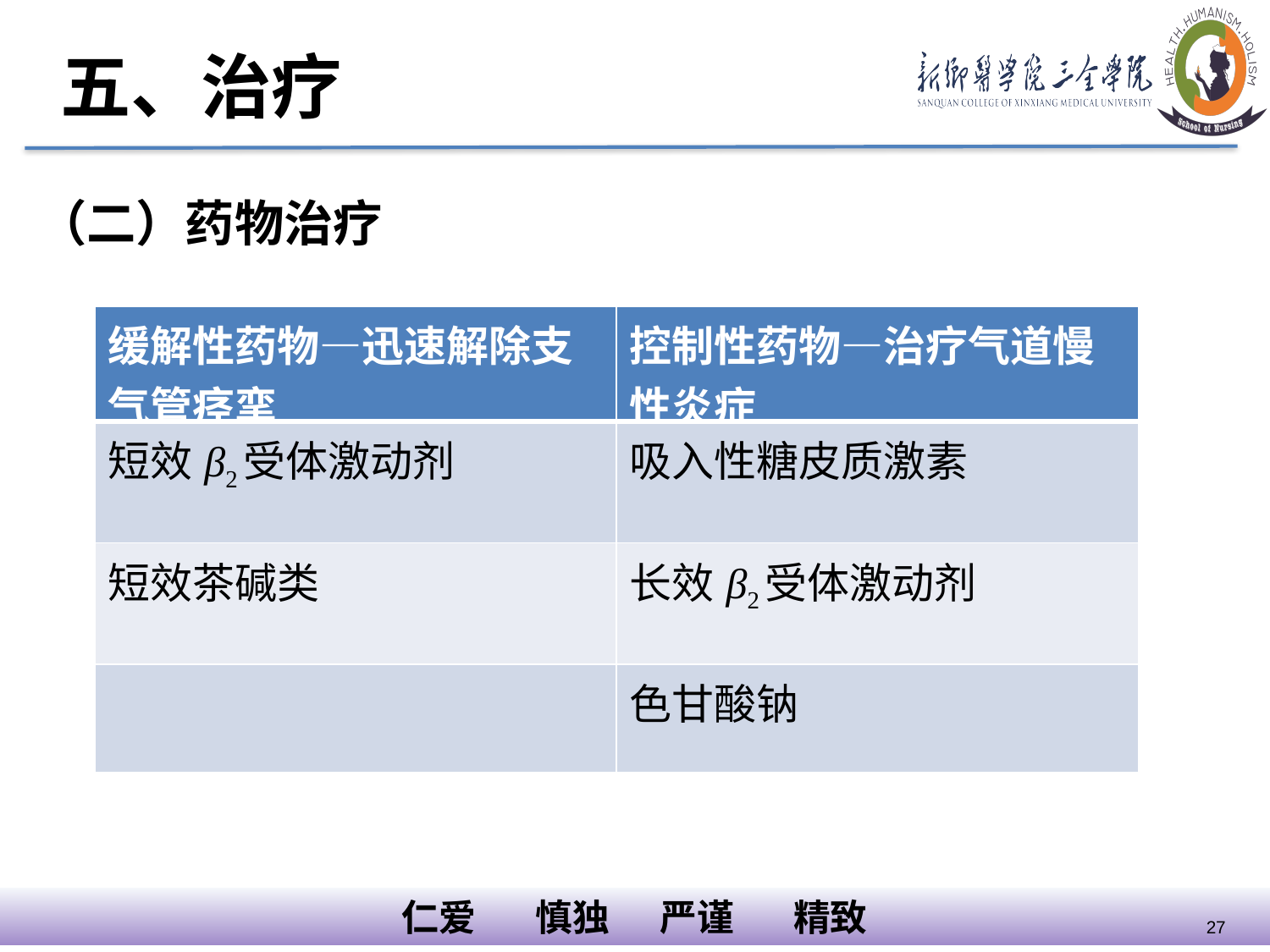

五、治疗

#
（二）药物治疗
| 缓解性药物—迅速解除支气管痉挛 | 控制性药物—治疗气道慢性炎症 |
| --- | --- |
| 短效β2受体激动剂 | 吸入性糖皮质激素 |
| 短效茶碱类 | 长效β2受体激动剂 |
|  | 色甘酸钠 |
27